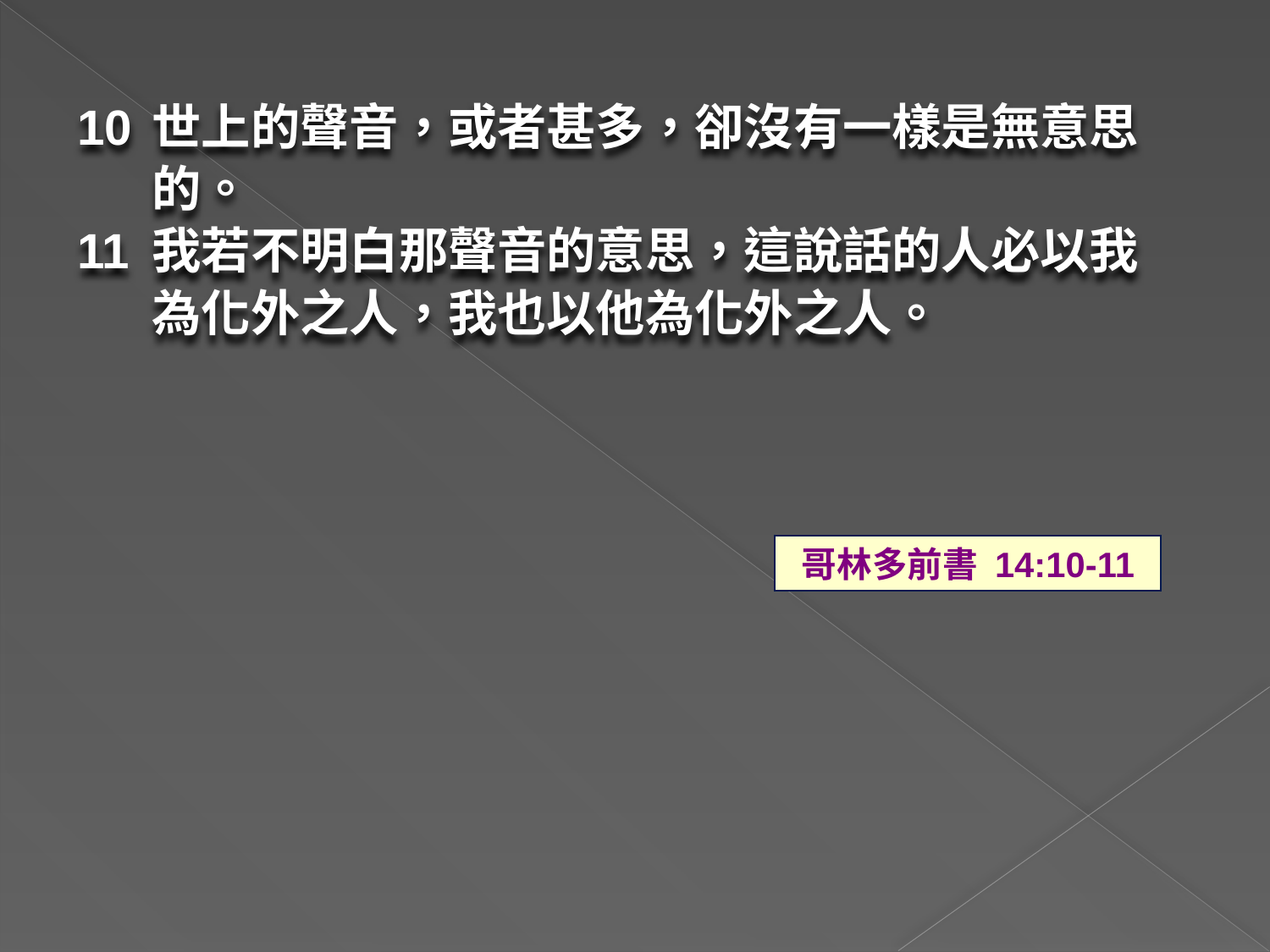

10	世上的聲音，或者甚多，卻沒有一樣是無意思的。
11	我若不明白那聲音的意思，這說話的人必以我為化外之人，我也以他為化外之人。
哥林多前書 14:10-11